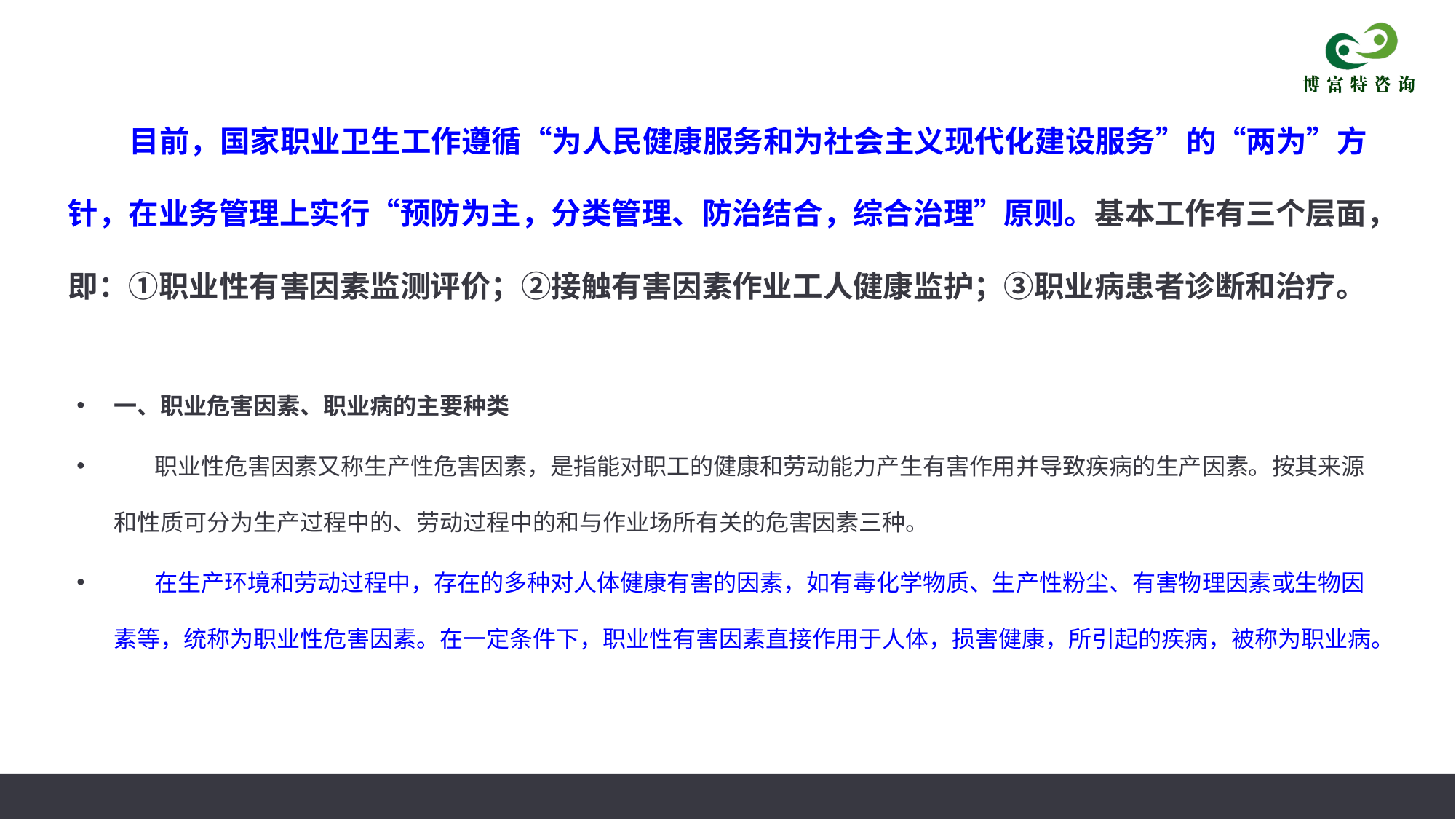

# 目前，国家职业卫生工作遵循“为人民健康服务和为社会主义现代化建设服务”的“两为”方针，在业务管理上实行“预防为主，分类管理、防治结合，综合治理”原则。基本工作有三个层面，即：①职业性有害因素监测评价；②接触有害因素作业工人健康监护；③职业病患者诊断和治疗。
一、职业危害因素、职业病的主要种类
       职业性危害因素又称生产性危害因素，是指能对职工的健康和劳动能力产生有害作用并导致疾病的生产因素。按其来源和性质可分为生产过程中的、劳动过程中的和与作业场所有关的危害因素三种。
       在生产环境和劳动过程中，存在的多种对人体健康有害的因素，如有毒化学物质、生产性粉尘、有害物理因素或生物因素等，统称为职业性危害因素。在一定条件下，职业性有害因素直接作用于人体，损害健康，所引起的疾病，被称为职业病。